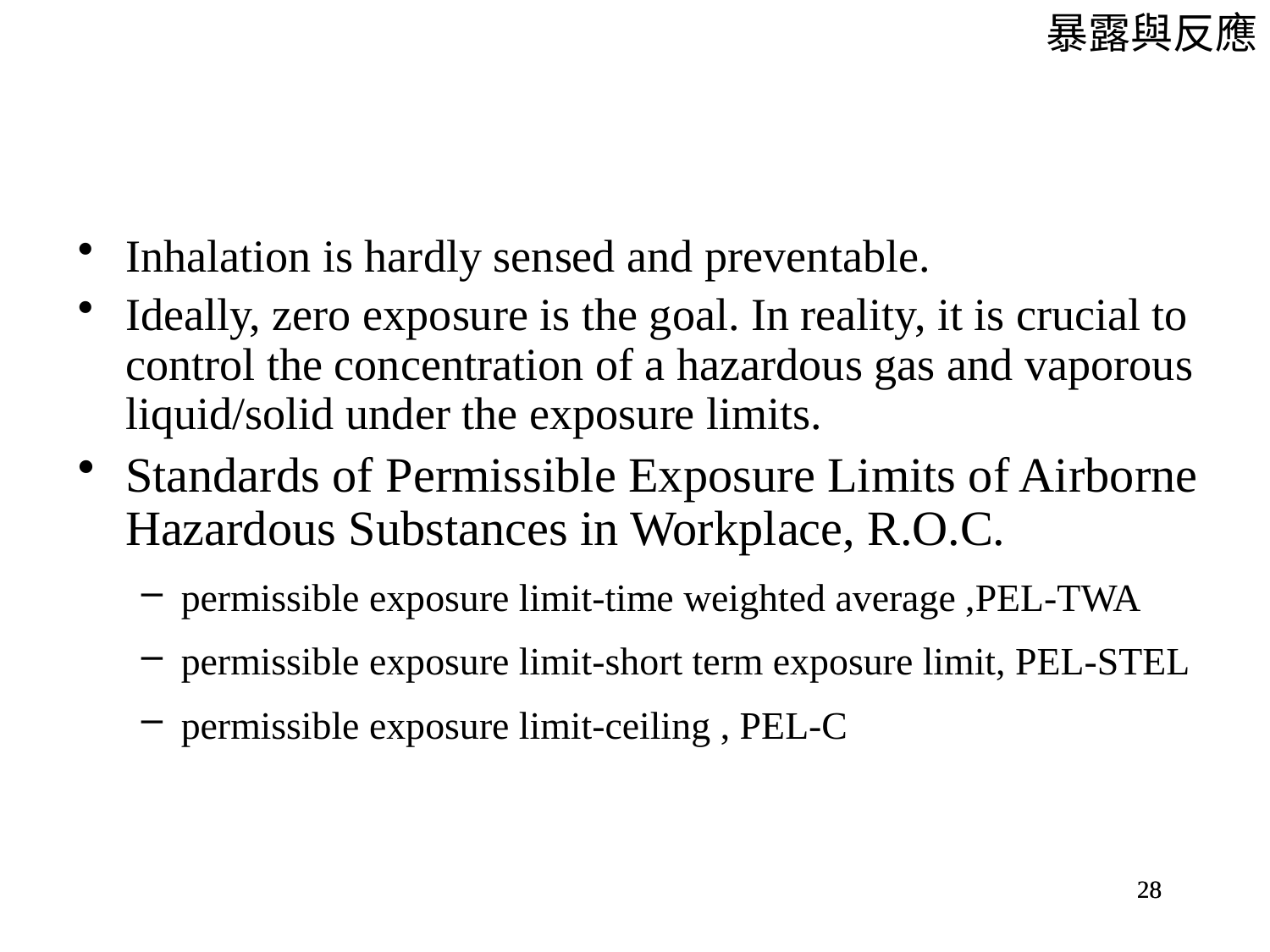

暴露與反應
#
Inhalation is hardly sensed and preventable.
Ideally, zero exposure is the goal. In reality, it is crucial to control the concentration of a hazardous gas and vaporous liquid/solid under the exposure limits.
Standards of Permissible Exposure Limits of Airborne Hazardous Substances in Workplace, R.O.C.
permissible exposure limit-time weighted average ,PEL-TWA
permissible exposure limit-short term exposure limit, PEL-STEL
permissible exposure limit-ceiling , PEL-C
28
28